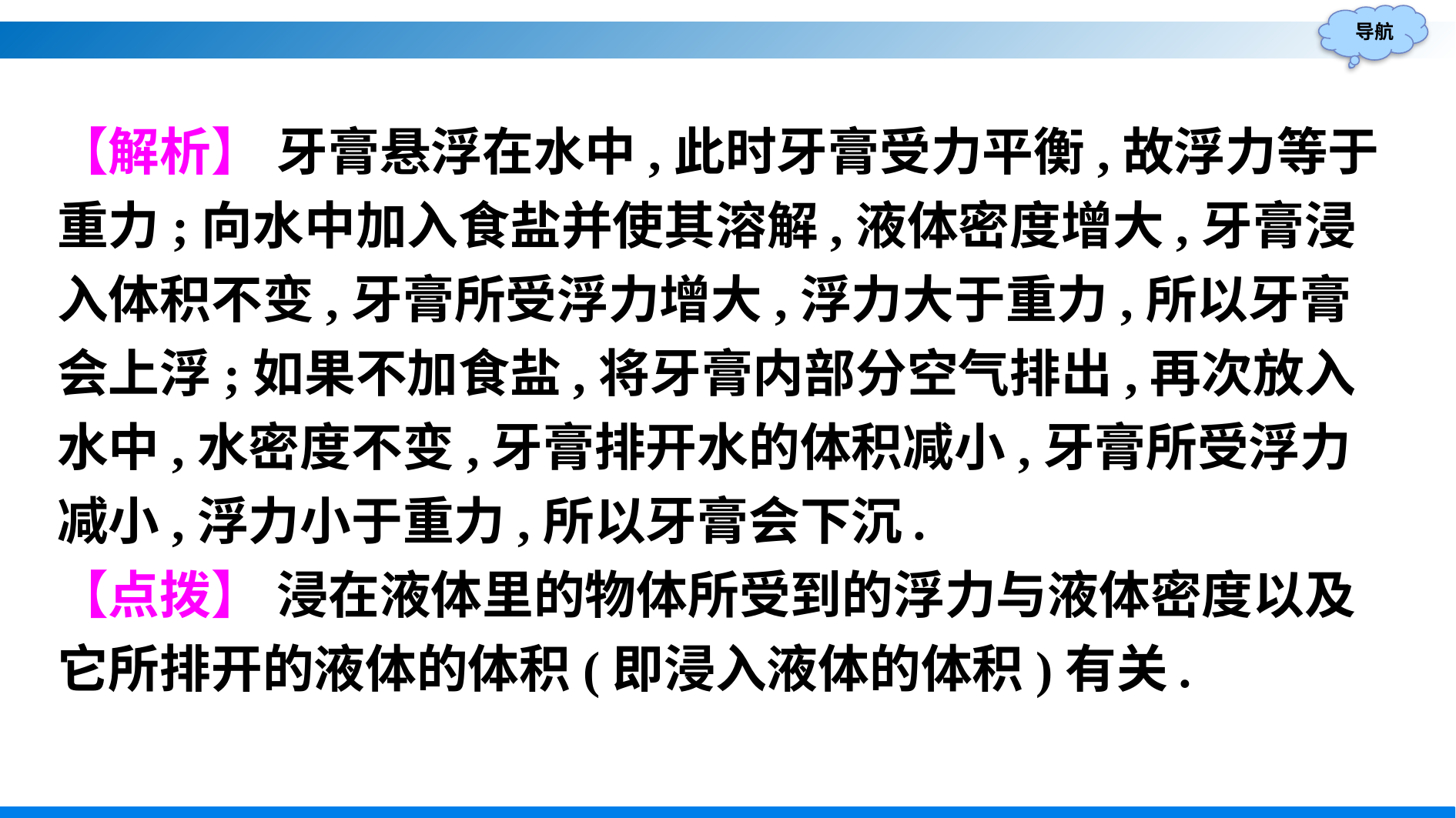

【解析】 牙膏悬浮在水中,此时牙膏受力平衡,故浮力等于重力;向水中加入食盐并使其溶解,液体密度增大,牙膏浸入体积不变,牙膏所受浮力增大,浮力大于重力,所以牙膏会上浮;如果不加食盐,将牙膏内部分空气排出,再次放入水中,水密度不变,牙膏排开水的体积减小,牙膏所受浮力减小,浮力小于重力,所以牙膏会下沉.
【点拨】 浸在液体里的物体所受到的浮力与液体密度以及它所排开的液体的体积(即浸入液体的体积)有关.